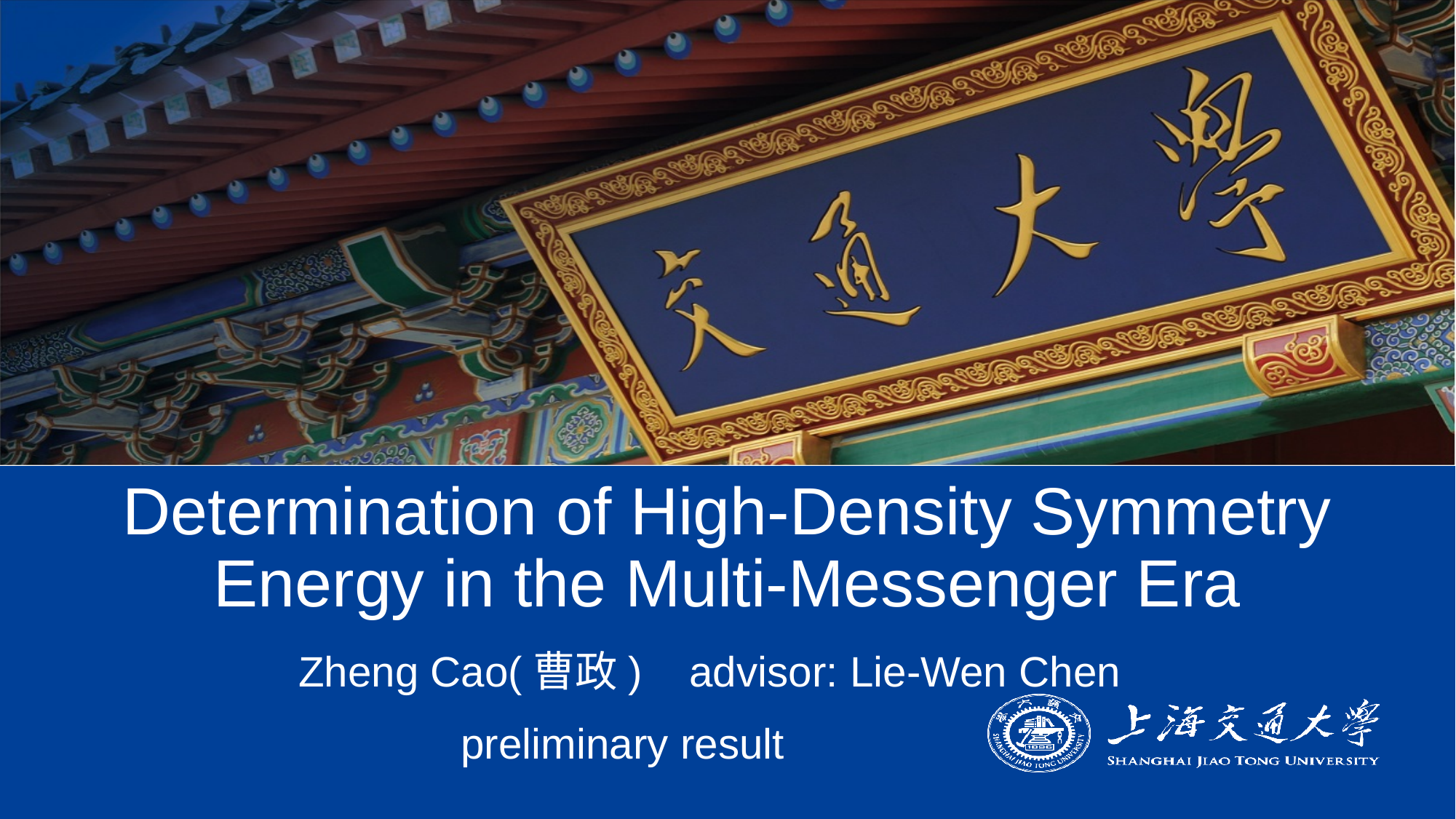

# Determination of High-Density Symmetry Energy in the Multi-Messenger Era
Zheng Cao(曹政)    advisor: Lie-Wen Chen
preliminary result